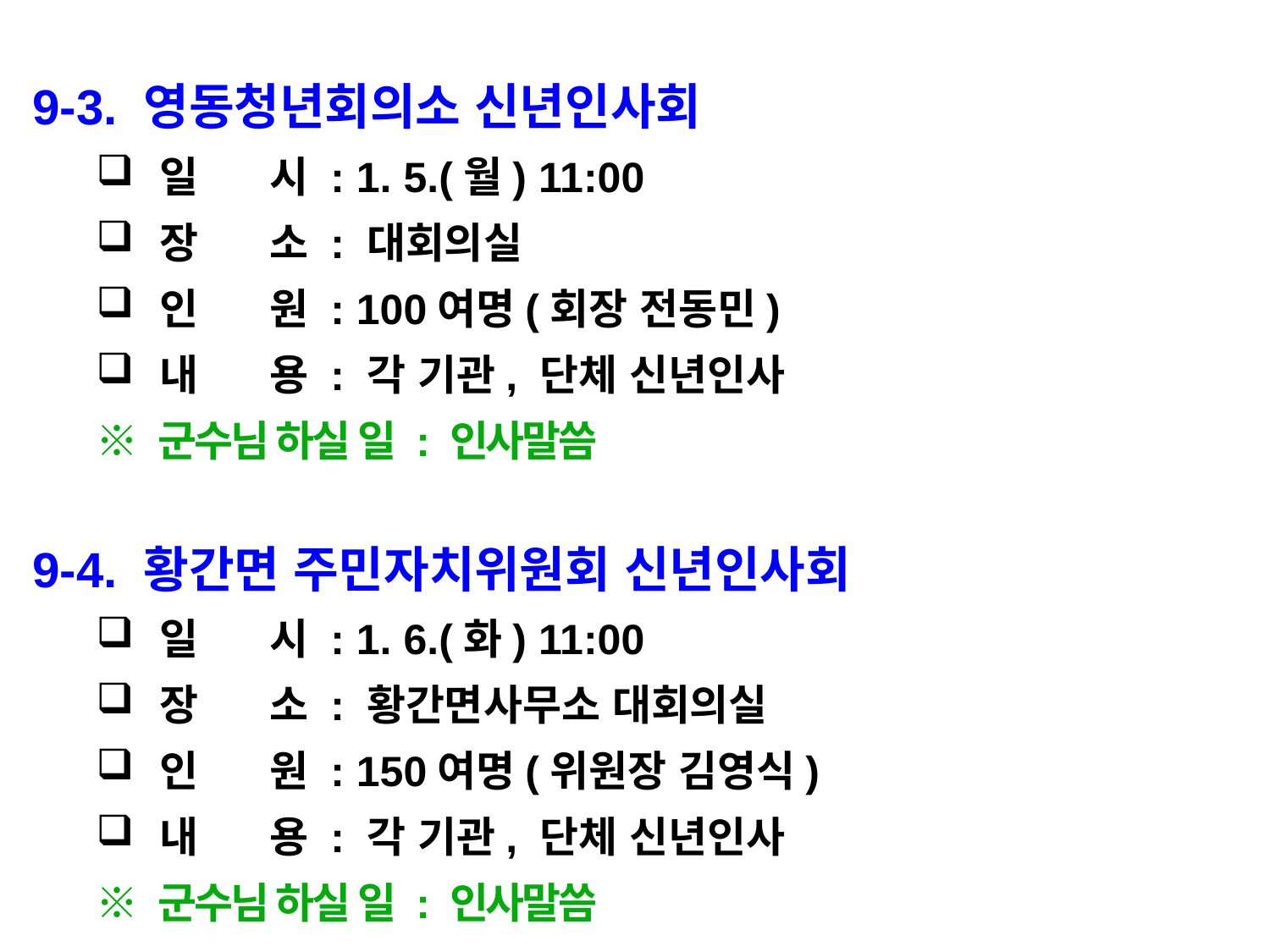

9-3. 영동청년회의소 신년인사회
일      시 : 1. 5.(월) 11:00
장      소 : 대회의실
인      원 : 100여명(회장 전동민)
내      용 : 각 기관, 단체 신년인사
※ 군수님 하실 일 : 인사말씀
9-4. 황간면 주민자치위원회 신년인사회
일      시 : 1. 6.(화) 11:00
장      소 : 황간면사무소 대회의실
인      원 : 150여명(위원장 김영식)
내      용 : 각 기관, 단체 신년인사
※ 군수님 하실 일 : 인사말씀